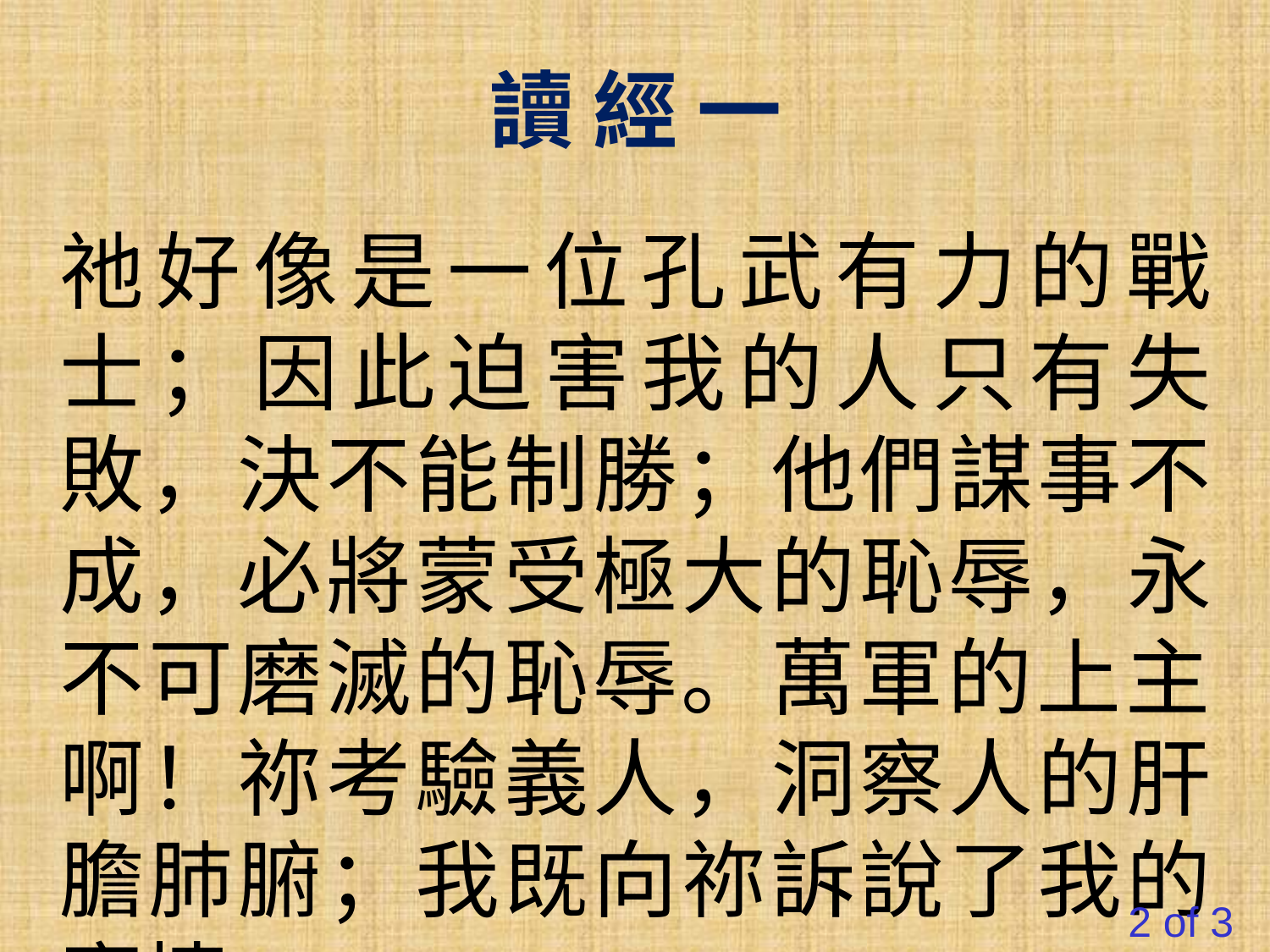

讀 經 一

祂好像是一位孔武有力的戰士；因此迫害我的人只有失敗，決不能制勝；他們謀事不成，必將蒙受極大的恥辱，永不可磨滅的恥辱。萬軍的上主啊！祢考驗義人，洞察人的肝膽肺腑；我既向祢訴說了我的案情，
#
2 of 3